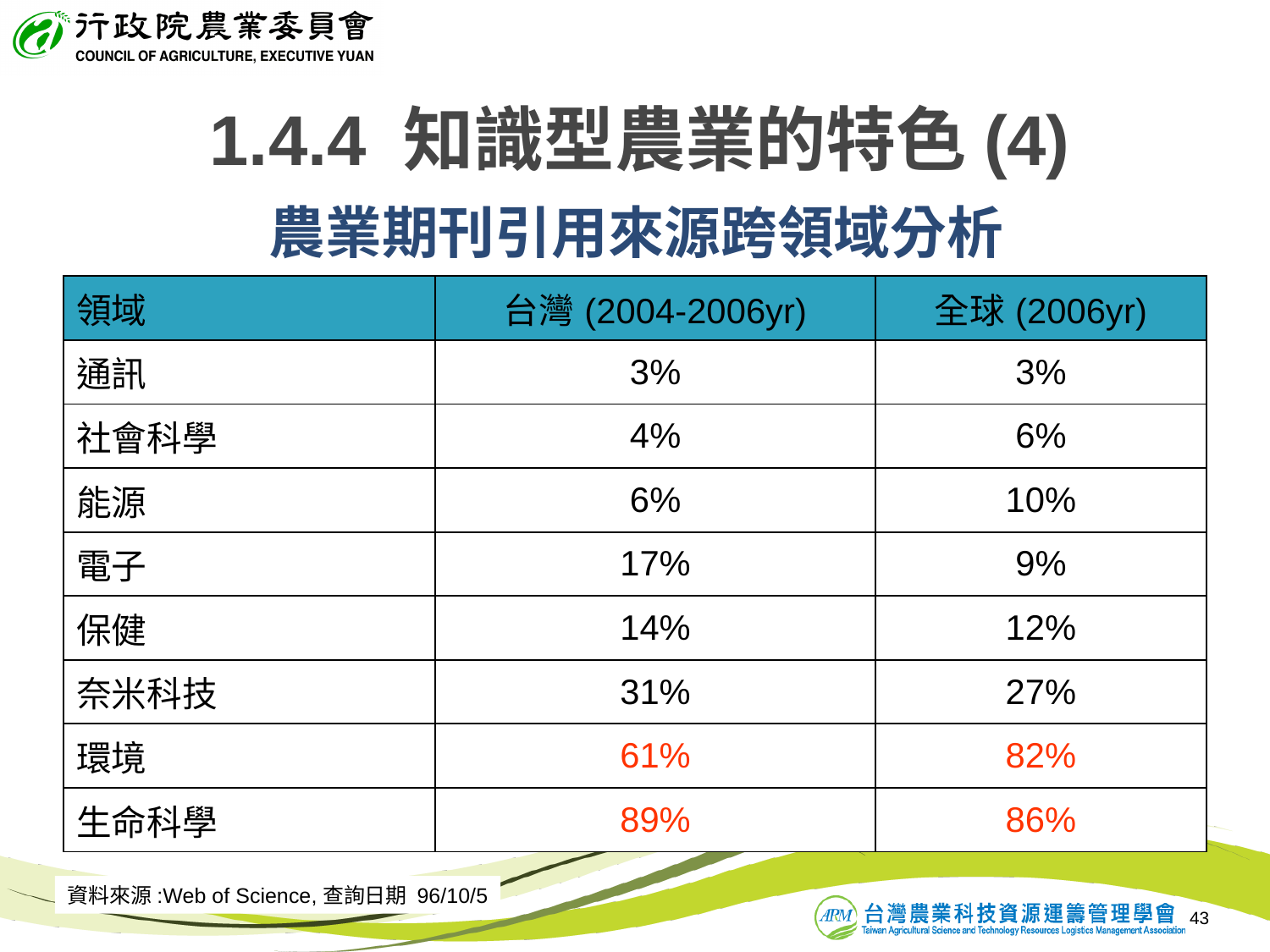

1.4.4 知識型農業的特色(4)
# 農業期刊引用來源跨領域分析
| 領域 | 台灣(2004-2006yr) | 全球(2006yr) |
| --- | --- | --- |
| 通訊 | 3% | 3% |
| 社會科學 | 4% | 6% |
| 能源 | 6% | 10% |
| 電子 | 17% | 9% |
| 保健 | 14% | 12% |
| 奈米科技 | 31% | 27% |
| 環境 | 61% | 82% |
| 生命科學 | 89% | 86% |
資料來源:Web of Science,查詢日期 96/10/5
43